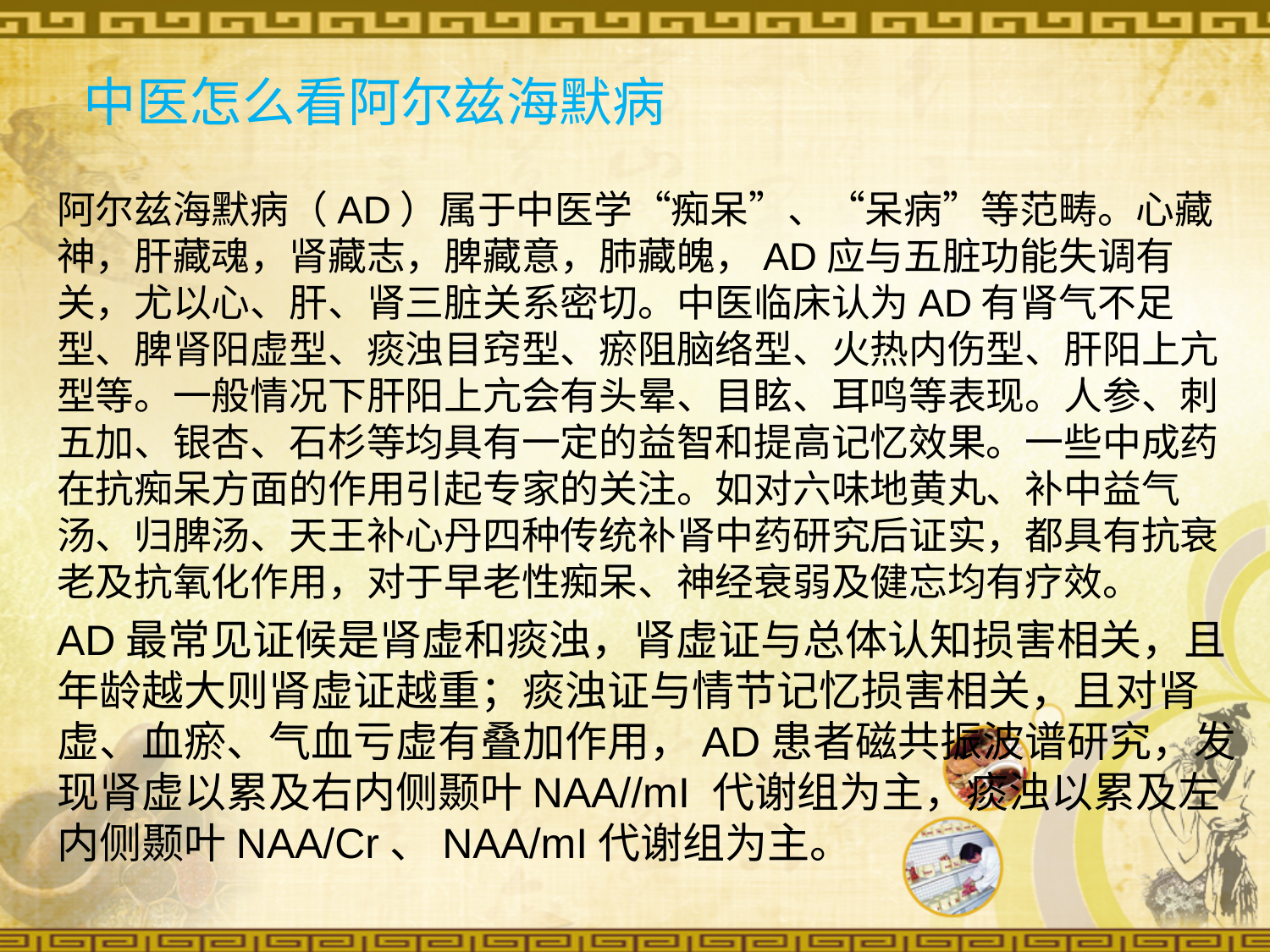

中医怎么看阿尔兹海默病
阿尔兹海默病（AD）属于中医学“痴呆”、“呆病”等范畴。心藏神，肝藏魂，肾藏志，脾藏意，肺藏魄，AD应与五脏功能失调有关，尤以心、肝、肾三脏关系密切。中医临床认为AD有肾气不足型、脾肾阳虚型、痰浊目窍型、瘀阻脑络型、火热内伤型、肝阳上亢型等。一般情况下肝阳上亢会有头晕、目眩、耳鸣等表现。人参、刺五加、银杏、石杉等均具有一定的益智和提高记忆效果。一些中成药在抗痴呆方面的作用引起专家的关注。如对六味地黄丸、补中益气汤、归脾汤、天王补心丹四种传统补肾中药研究后证实，都具有抗衰老及抗氧化作用，对于早老性痴呆、神经衰弱及健忘均有疗效。
AD最常见证候是肾虚和痰浊，肾虚证与总体认知损害相关，且年龄越大则肾虚证越重；痰浊证与情节记忆损害相关，且对肾虚、血瘀、气血亏虚有叠加作用，AD患者磁共振波谱研究，发现肾虚以累及右内侧颞叶NAA//mI 代谢组为主，痰浊以累及左内侧颞叶NAA/Cr、NAA/mI代谢组为主。